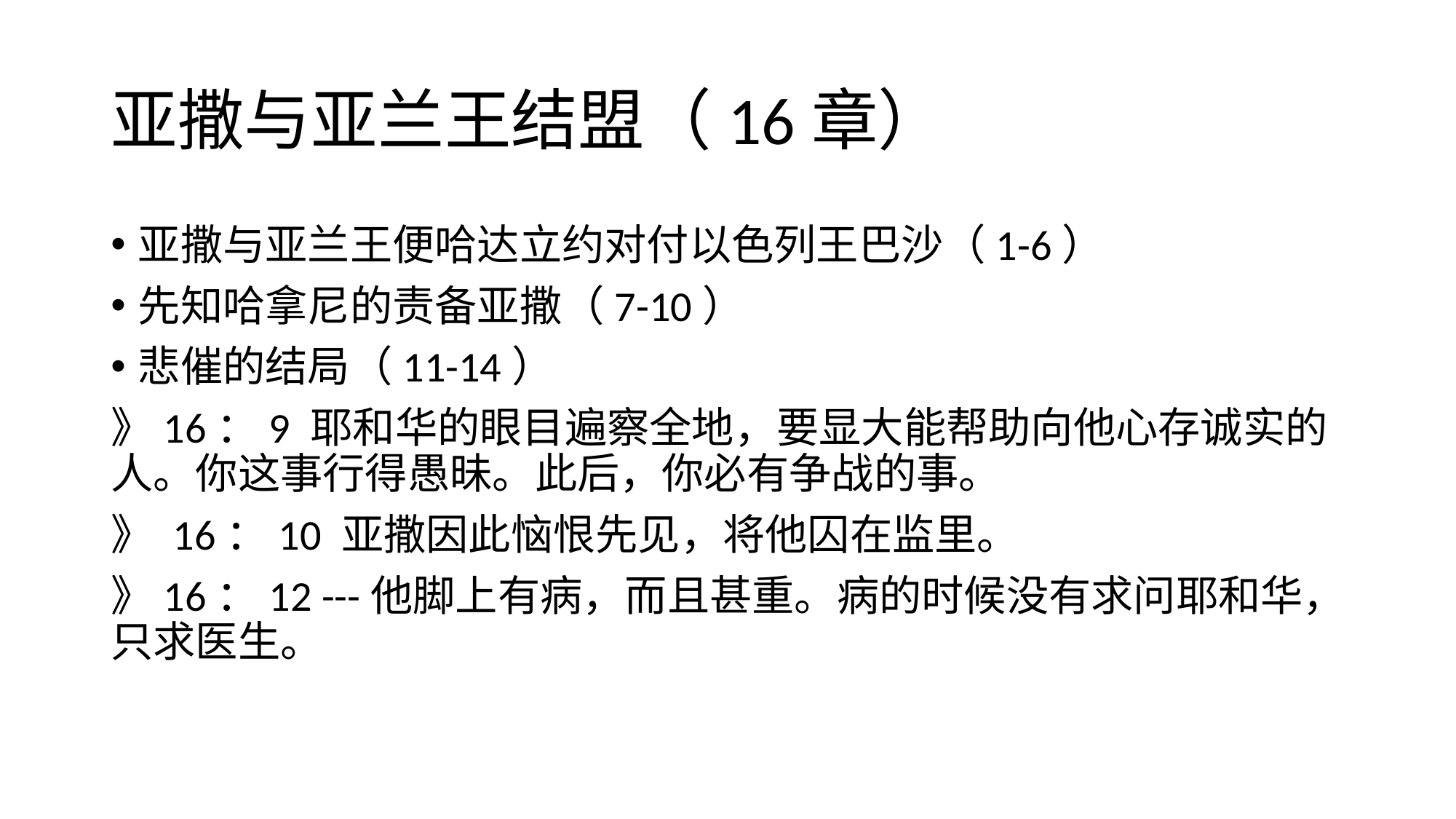

# 亚撒与亚兰王结盟（16章）
亚撒与亚兰王便哈达立约对付以色列王巴沙（1-6）
先知哈拿尼的责备亚撒（7-10）
悲催的结局（11-14）
》16：9 耶和华的眼目遍察全地，要显大能帮助向他心存诚实的人。你这事行得愚昧。此后，你必有争战的事。
》 16：10 亚撒因此恼恨先见，将他囚在监里。
》16：12 ---他脚上有病，而且甚重。病的时候没有求问耶和华，只求医生。